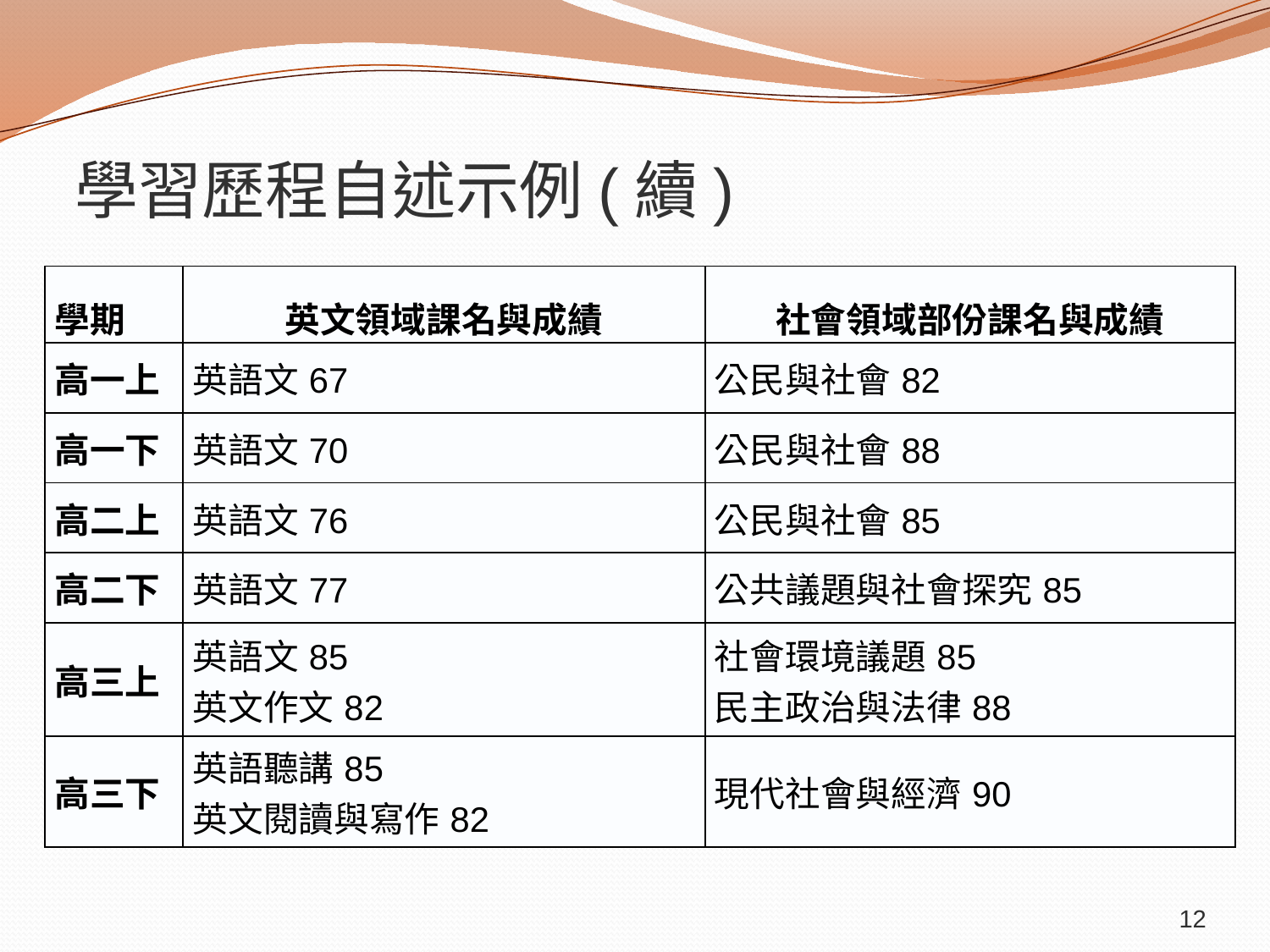

# 學習歷程自述示例(續)
| 學期 | 英文領域課名與成績 | 社會領域部份課名與成績 |
| --- | --- | --- |
| 高一上 | 英語文67 | 公民與社會82 |
| 高一下 | 英語文70 | 公民與社會88 |
| 高二上 | 英語文76 | 公民與社會85 |
| 高二下 | 英語文77 | 公共議題與社會探究85 |
| 高三上 | 英語文85 英文作文82 | 社會環境議題85 民主政治與法律88 |
| 高三下 | 英語聽講85 英文閱讀與寫作82 | 現代社會與經濟90 |
12